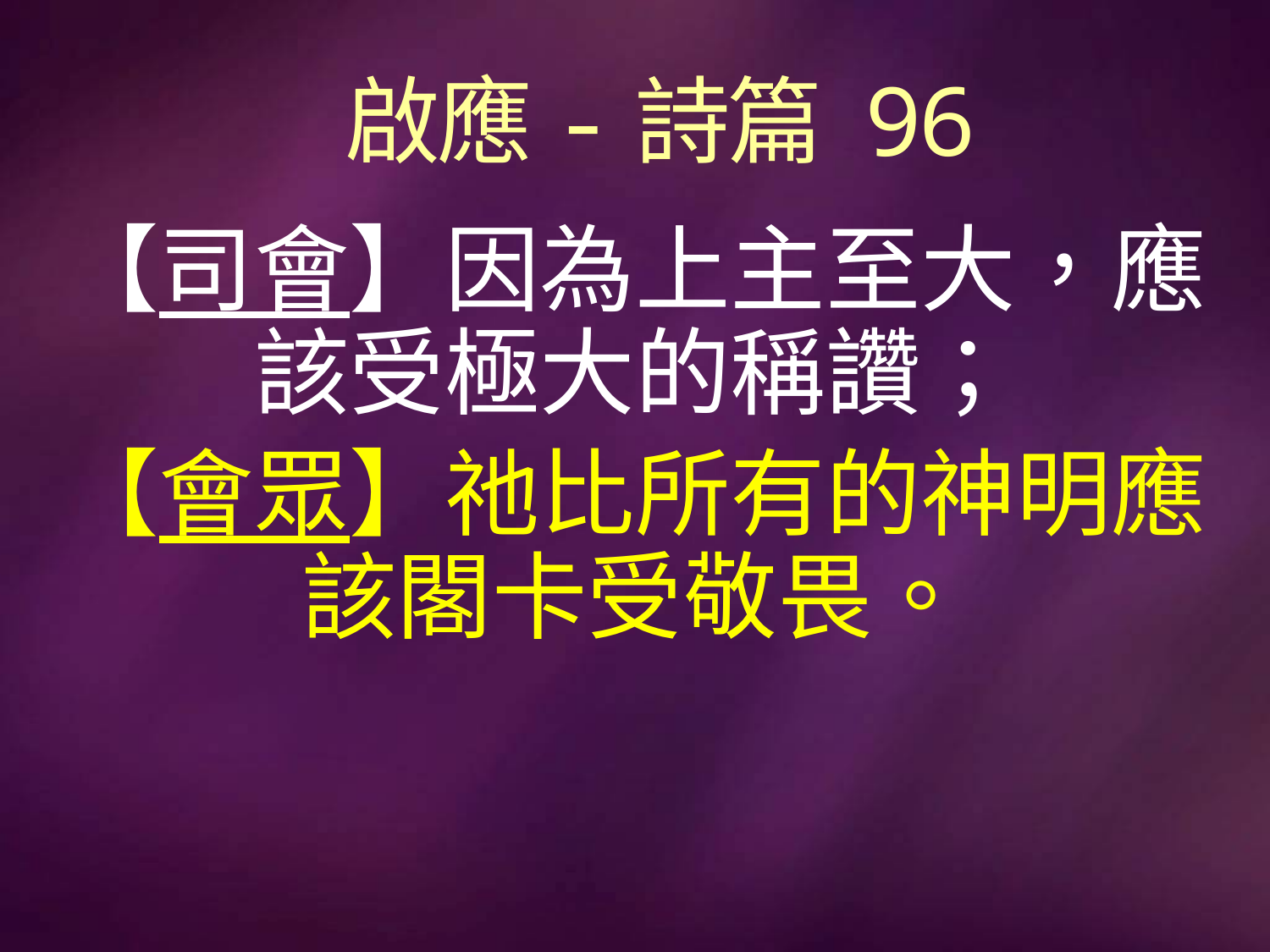

啟應-詩篇 96
【司會】因為上主至大，應該受極大的稱讚；
【會眾】祂比所有的神明應該閣卡受敬畏。